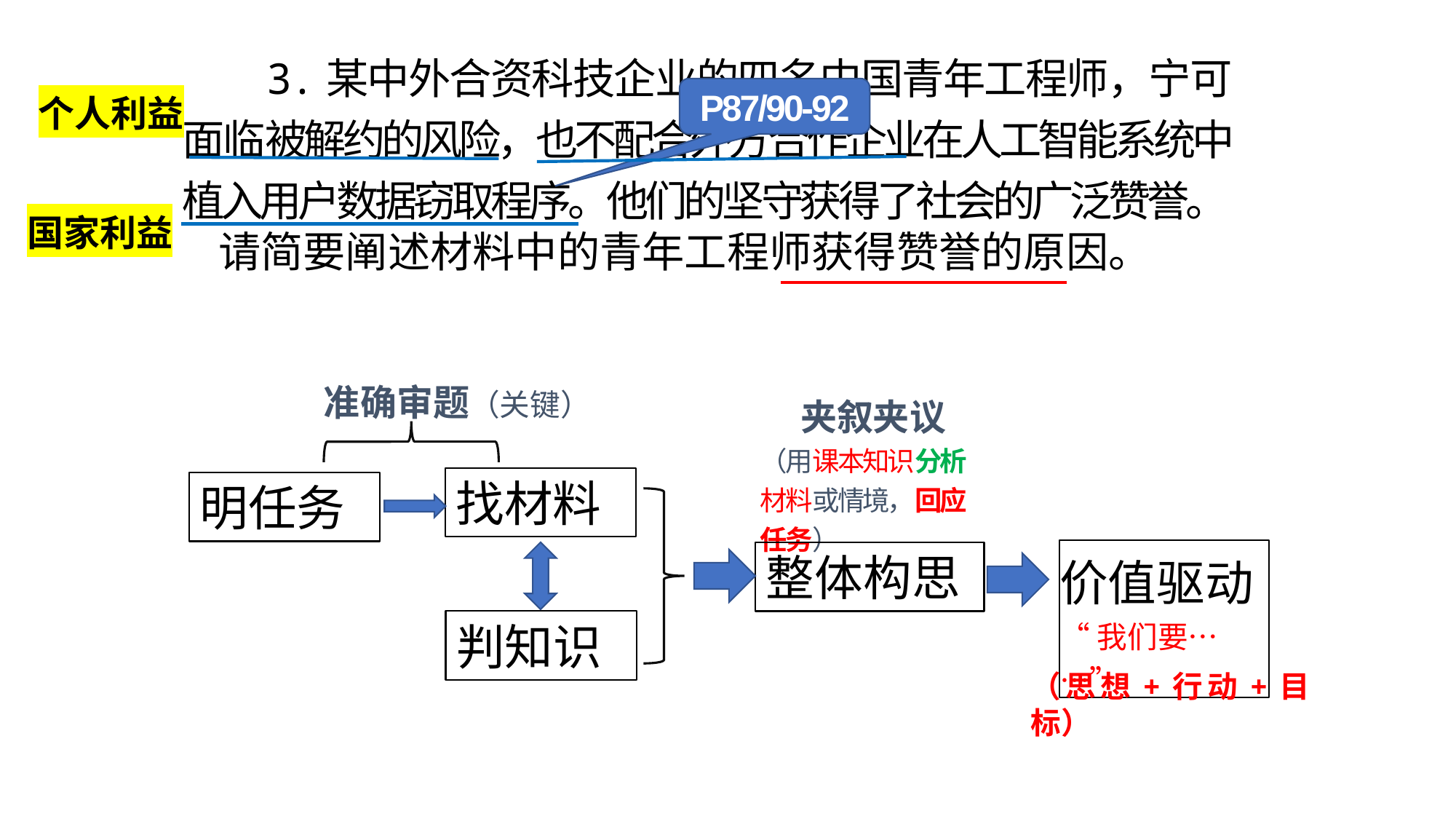

3.某中外合资科技企业的四名中国青年工程师，宁可面临被解约的风险，也不配合外方合作企业在人工智能系统中植入用户数据窃取程序。他们的坚守获得了社会的广泛赞誉。
请简要阐述材料中的青年工程师获得赞誉的原因。
P87/90-92
个人利益
国家利益

准确审题（关键）
夹叙夹议
（用课本知识分析材料或情境，回应任务）
找材料
明任务

价值驱动
“我们要……”

整体构思

判知识
（思想+行动+目标）